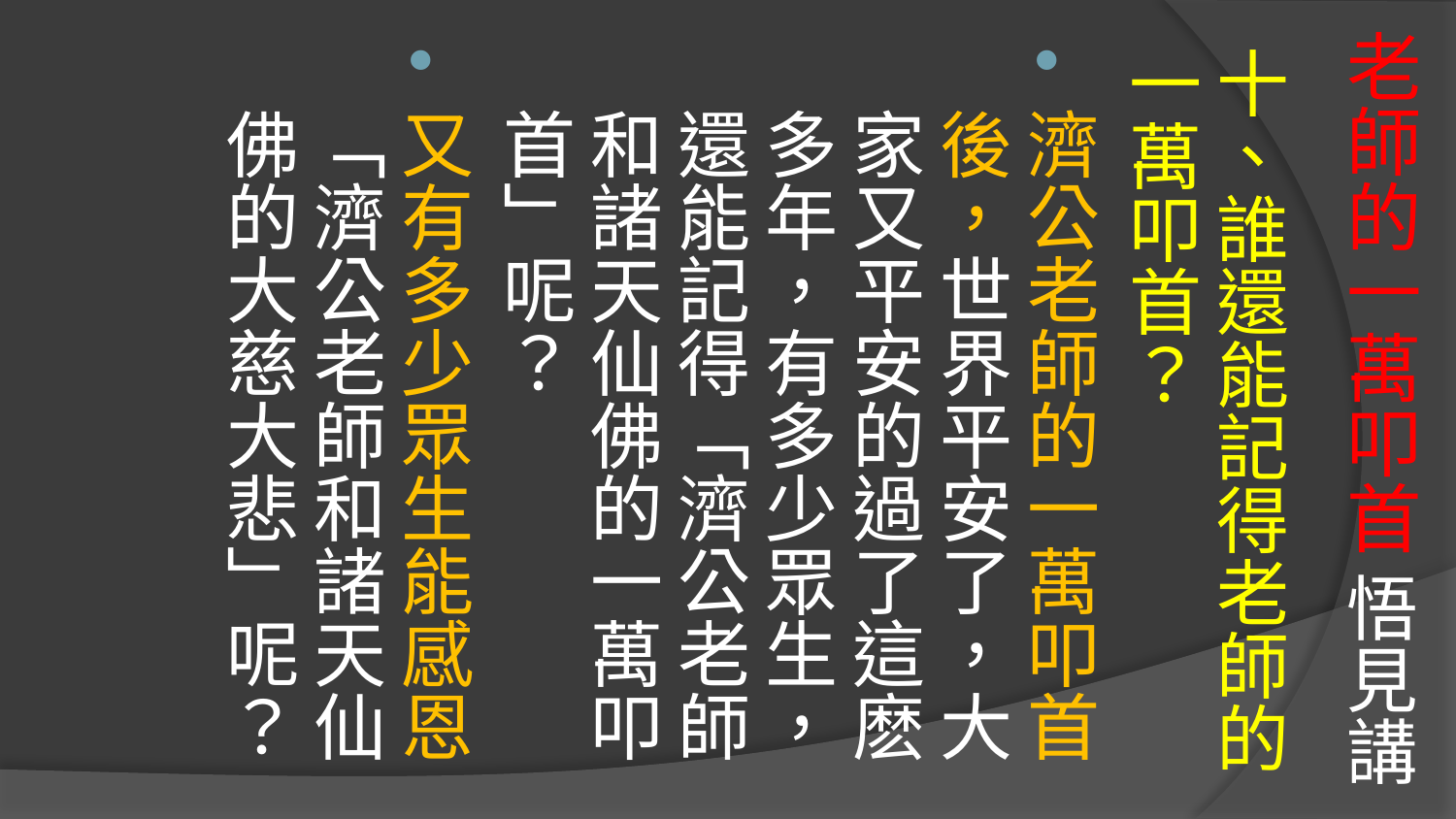

# 老師的一萬叩首 悟見講
十、誰還能記得老師的一萬叩首？
濟公老師的一萬叩首後，世界平安了，大家又平安的過了這麽多年，有多少眾生，還能記得「濟公老師和諸天仙佛的一萬叩首」呢？
又有多少眾生能感恩「濟公老師和諸天仙佛的大慈大悲」呢？